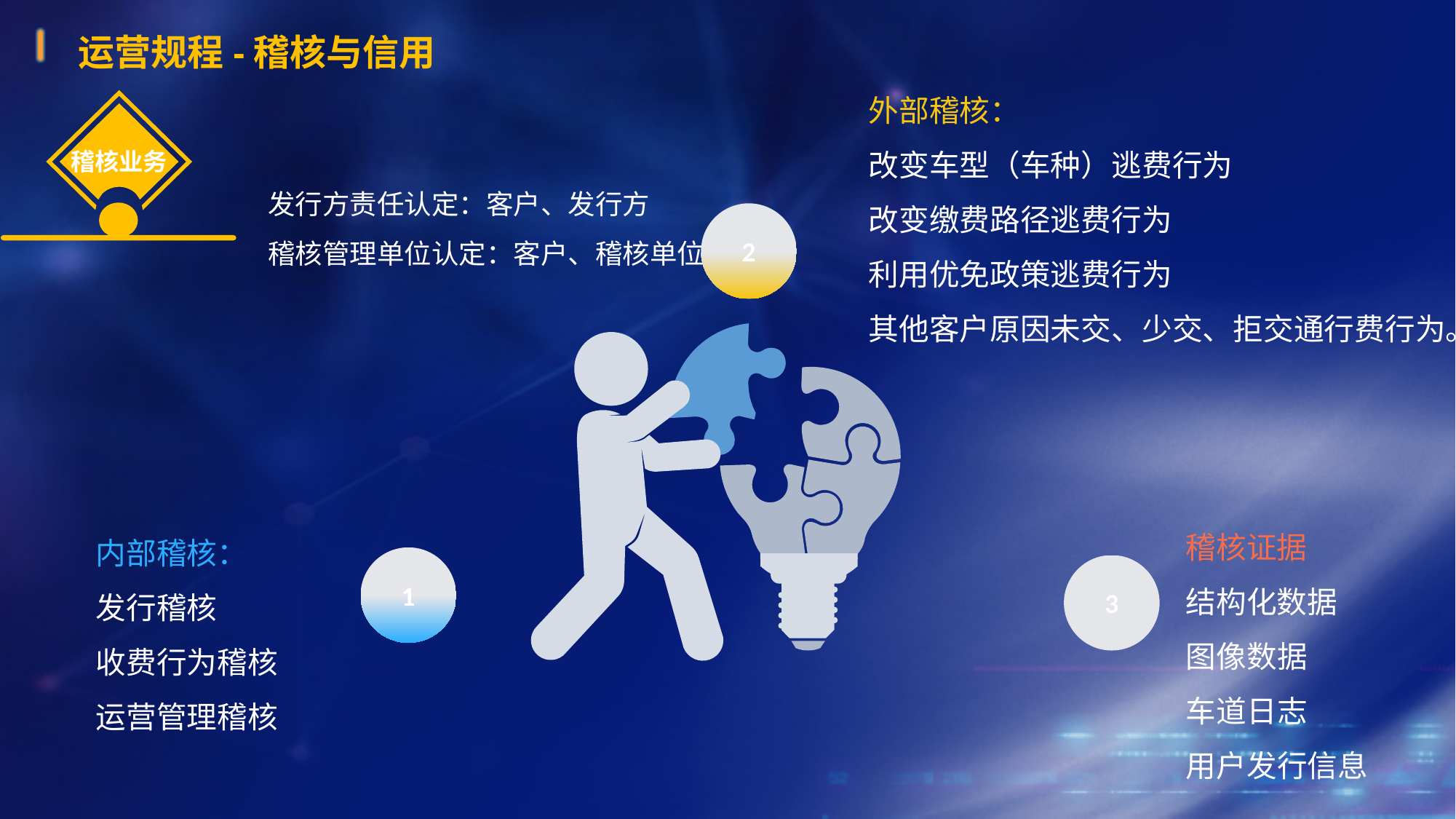

运营规程-稽核与信用
外部稽核：
改变车型（车种）逃费行为
改变缴费路径逃费行为
利用优免政策逃费行为
其他客户原因未交、少交、拒交通行费行为。
稽核业务
发行方责任认定：客户、发行方
稽核管理单位认定：客户、稽核单位

2

稽核证据
结构化数据
图像数据
车道日志
用户发行信息
内部稽核：
发行稽核
收费行为稽核
运营管理稽核
1
3